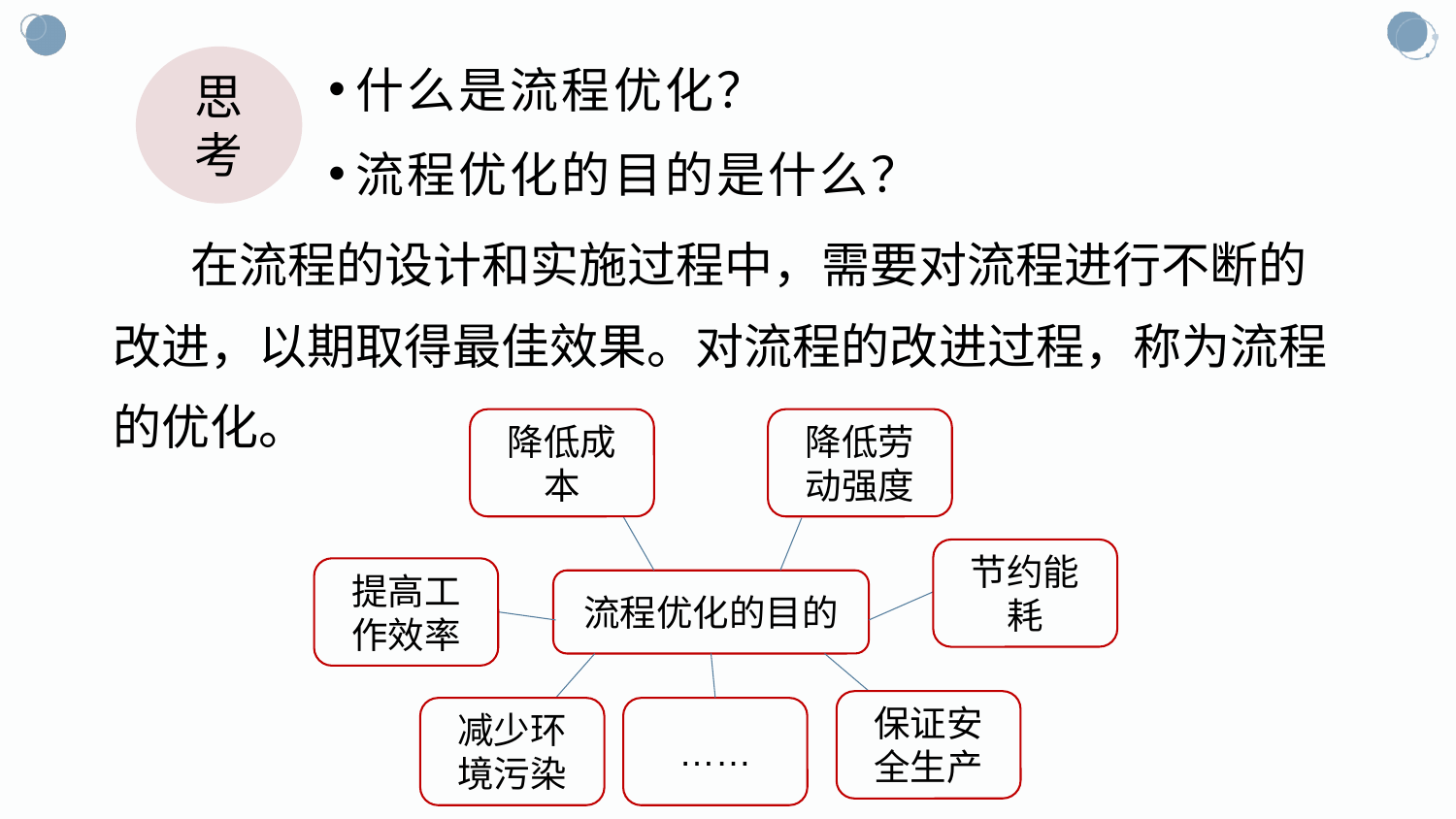

思考
什么是流程优化？
流程优化的目的是什么？
      在流程的设计和实施过程中，需要对流程进行不断的改进，以期取得最佳效果。对流程的改进过程，称为流程的优化。
降低成本
降低劳动强度
节约能耗
提高工作效率
流程优化的目的
保证安全生产
减少环境污染
……